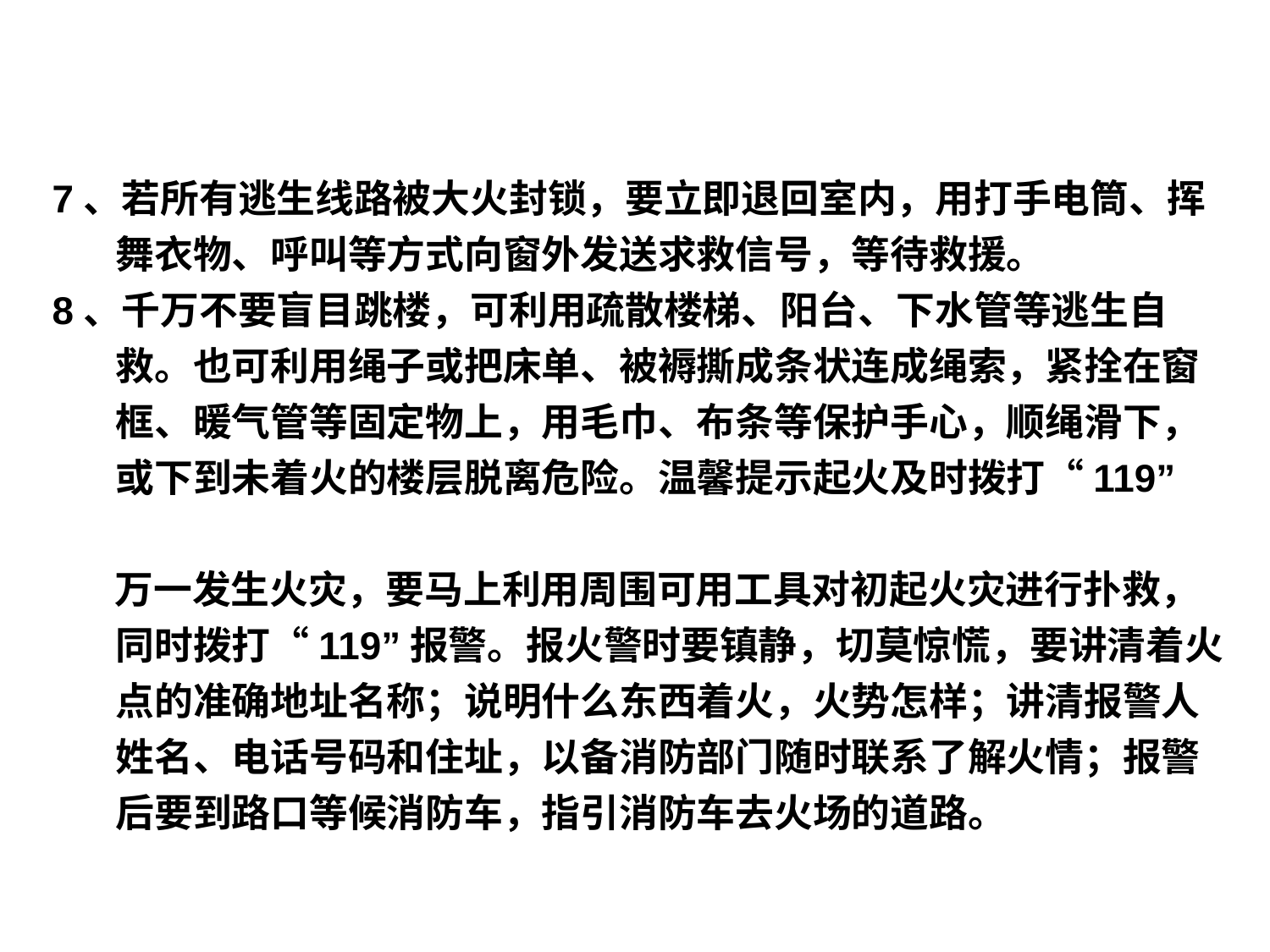

7、若所有逃生线路被大火封锁，要立即退回室内，用打手电筒、挥舞衣物、呼叫等方式向窗外发送求救信号，等待救援。
8、千万不要盲目跳楼，可利用疏散楼梯、阳台、下水管等逃生自救。也可利用绳子或把床单、被褥撕成条状连成绳索，紧拴在窗框、暖气管等固定物上，用毛巾、布条等保护手心，顺绳滑下，或下到未着火的楼层脱离危险。温馨提示起火及时拨打“119”
      万一发生火灾，要马上利用周围可用工具对初起火灾进行扑救，同时拨打“119”报警。报火警时要镇静，切莫惊慌，要讲清着火点的准确地址名称；说明什么东西着火，火势怎样；讲清报警人姓名、电话号码和住址，以备消防部门随时联系了解火情；报警后要到路口等候消防车，指引消防车去火场的道路。